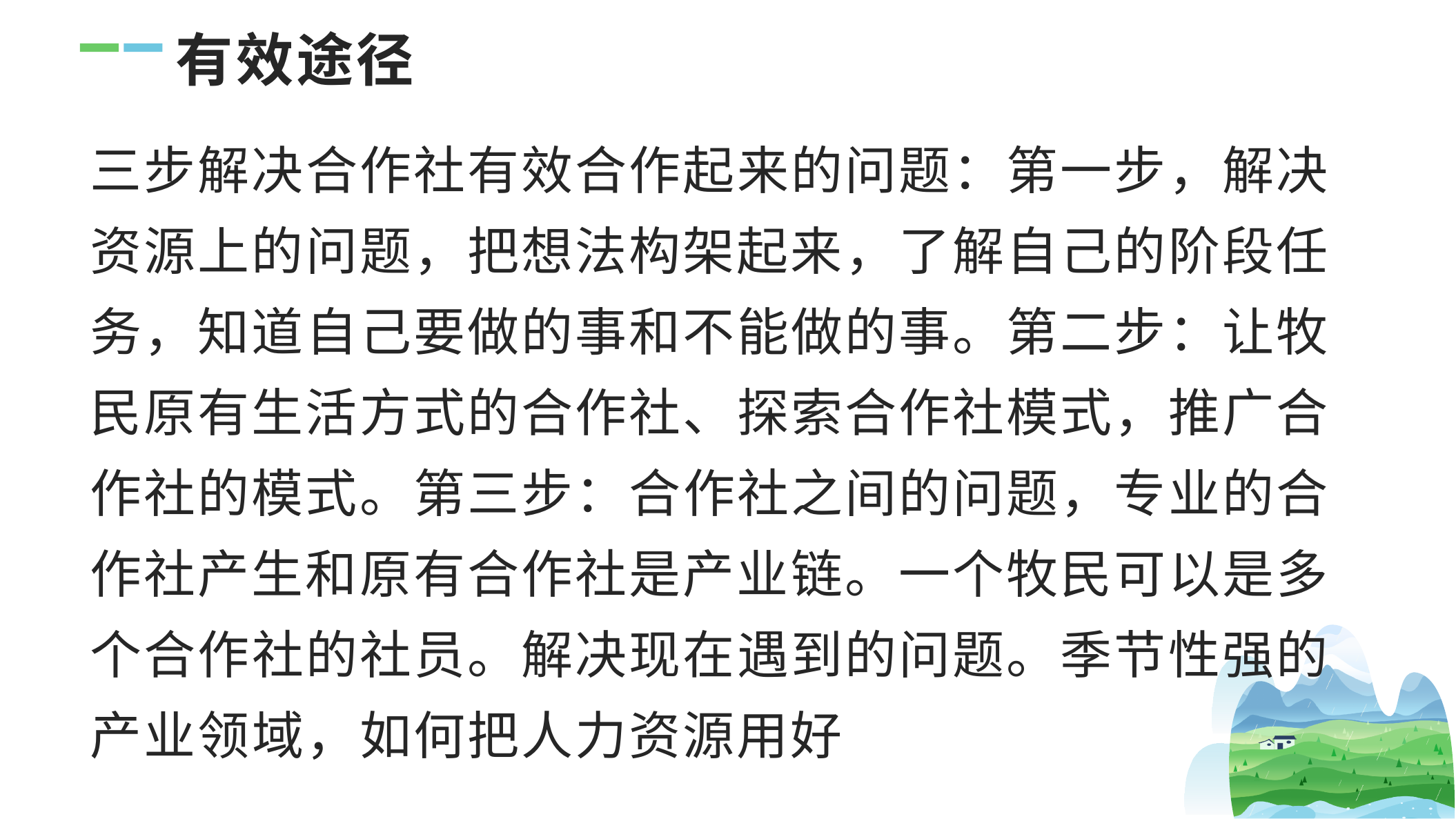

# 有效途径
三步解决合作社有效合作起来的问题：第一步，解决资源上的问题，把想法构架起来，了解自己的阶段任务，知道自己要做的事和不能做的事。第二步：让牧民原有生活方式的合作社、探索合作社模式，推广合作社的模式。第三步：合作社之间的问题，专业的合作社产生和原有合作社是产业链。一个牧民可以是多个合作社的社员。解决现在遇到的问题。季节性强的产业领域，如何把人力资源用好